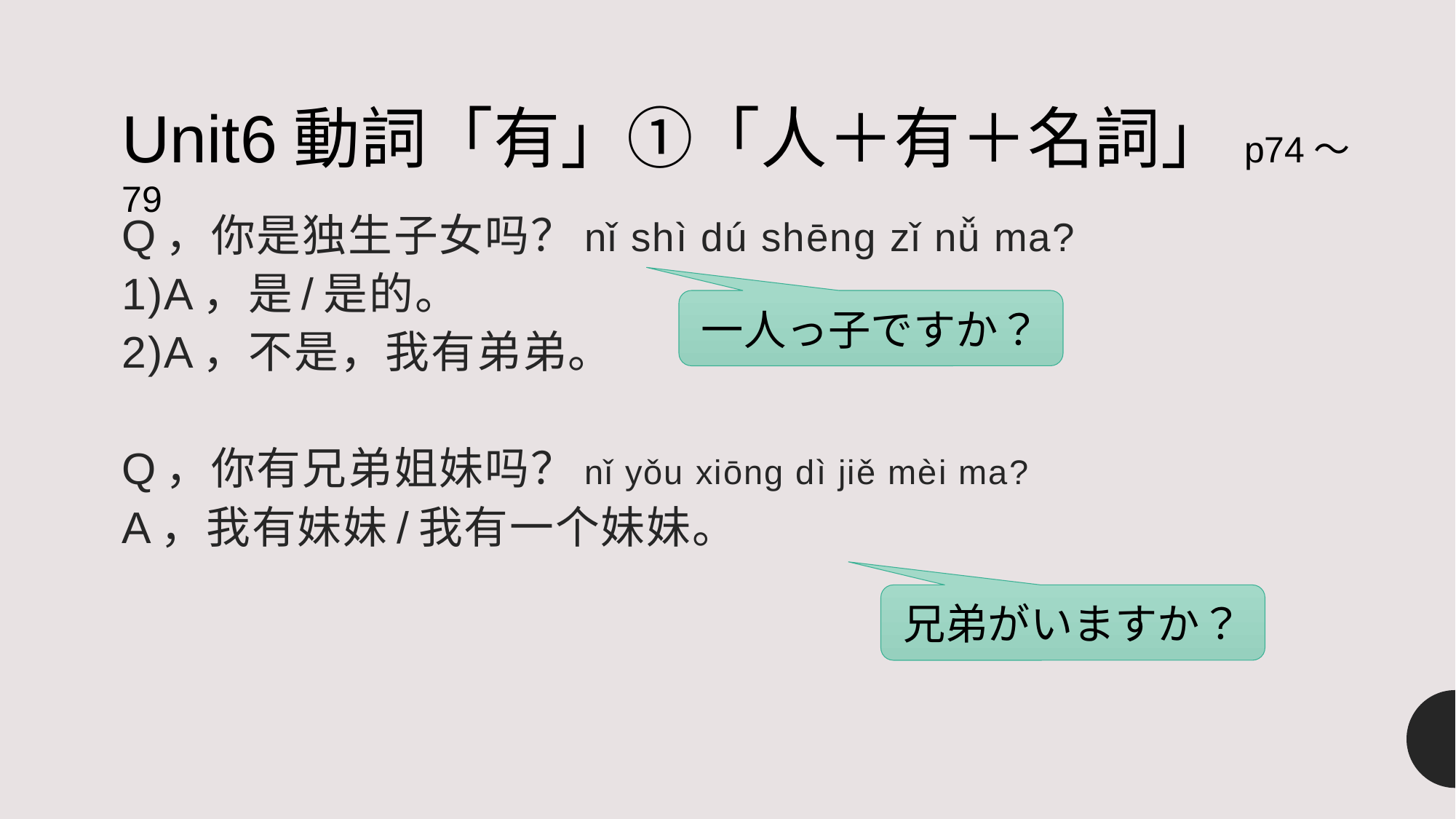

Unit6動詞「有」①「人＋有＋名詞」p74～79
# Q，你是独生子女吗？nǐ shì dú shēng zǐ nǚ ma? 1)A，是/是的。 2)A，不是，我有弟弟。 Q，你有兄弟姐妹吗？nǐ yǒu xiōng dì jiě mèi ma? A，我有妹妹/我有一个妹妹。
一人っ子ですか？
兄弟がいますか？